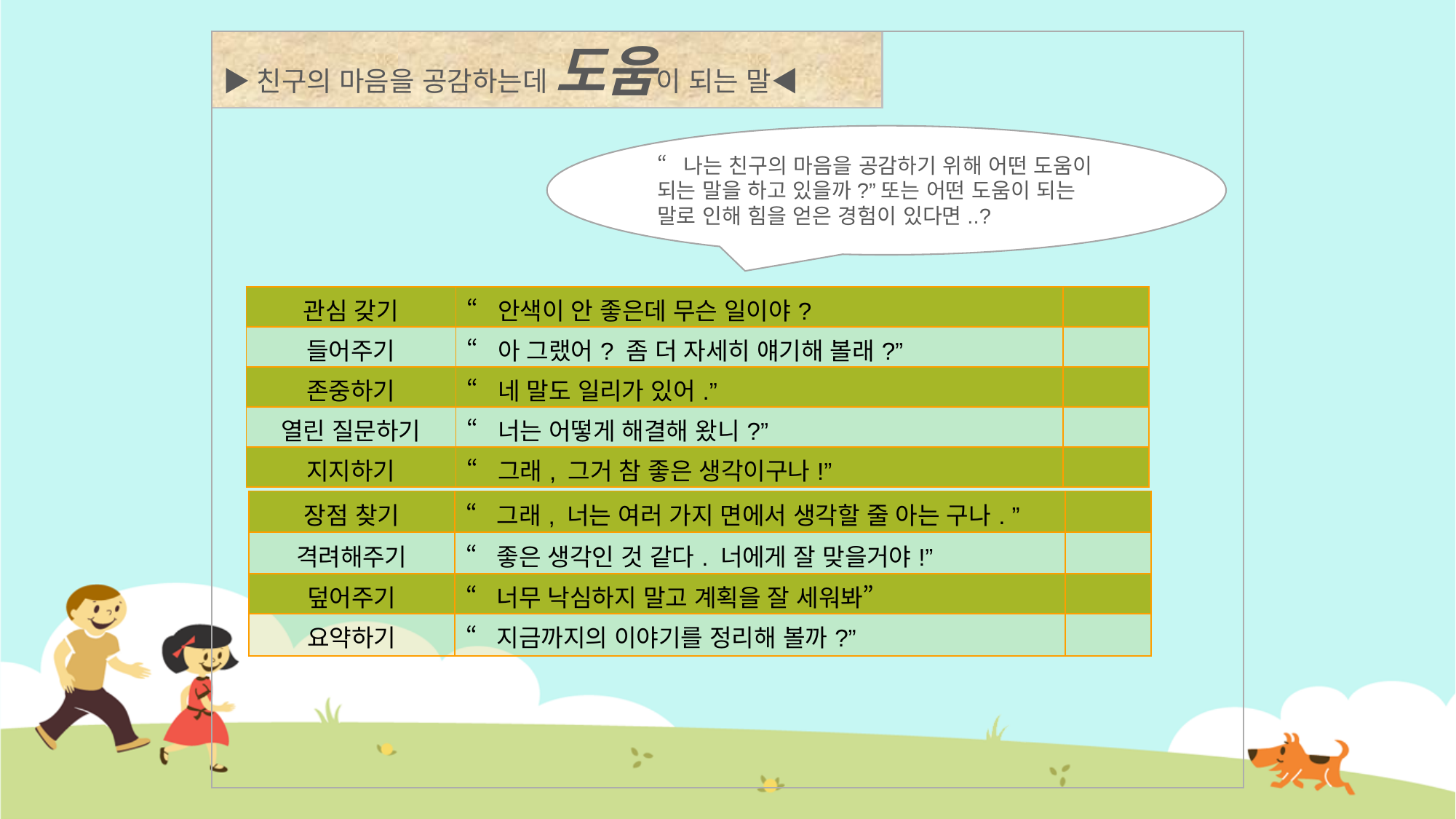

▶친구의 마음을 공감하는데 도움이 되는 말◀
“나는 친구의 마음을 공감하기 위해 어떤 도움이 되는 말을 하고 있을까?”또는 어떤 도움이 되는 말로 인해 힘을 얻은 경험이 있다면..?
| 관심 갖기 | “안색이 안 좋은데 무슨 일이야? |  |
| --- | --- | --- |
| 들어주기 | “아 그랬어? 좀 더 자세히 얘기해 볼래?” |  |
| 존중하기 | “네 말도 일리가 있어.” |  |
| 열린 질문하기 | “너는 어떻게 해결해 왔니?” |  |
| 지지하기 | “그래, 그거 참 좋은 생각이구나!” |  |
| 장점 찾기 | “그래, 너는 여러 가지 면에서 생각할 줄 아는 구나. ” |  |
| --- | --- | --- |
| 격려해주기 | “좋은 생각인 것 같다. 너에게 잘 맞을거야!” |  |
| 덮어주기 | “너무 낙심하지 말고 계획을 잘 세워봐” |  |
| 요약하기 | “지금까지의 이야기를 정리해 볼까?” |  |